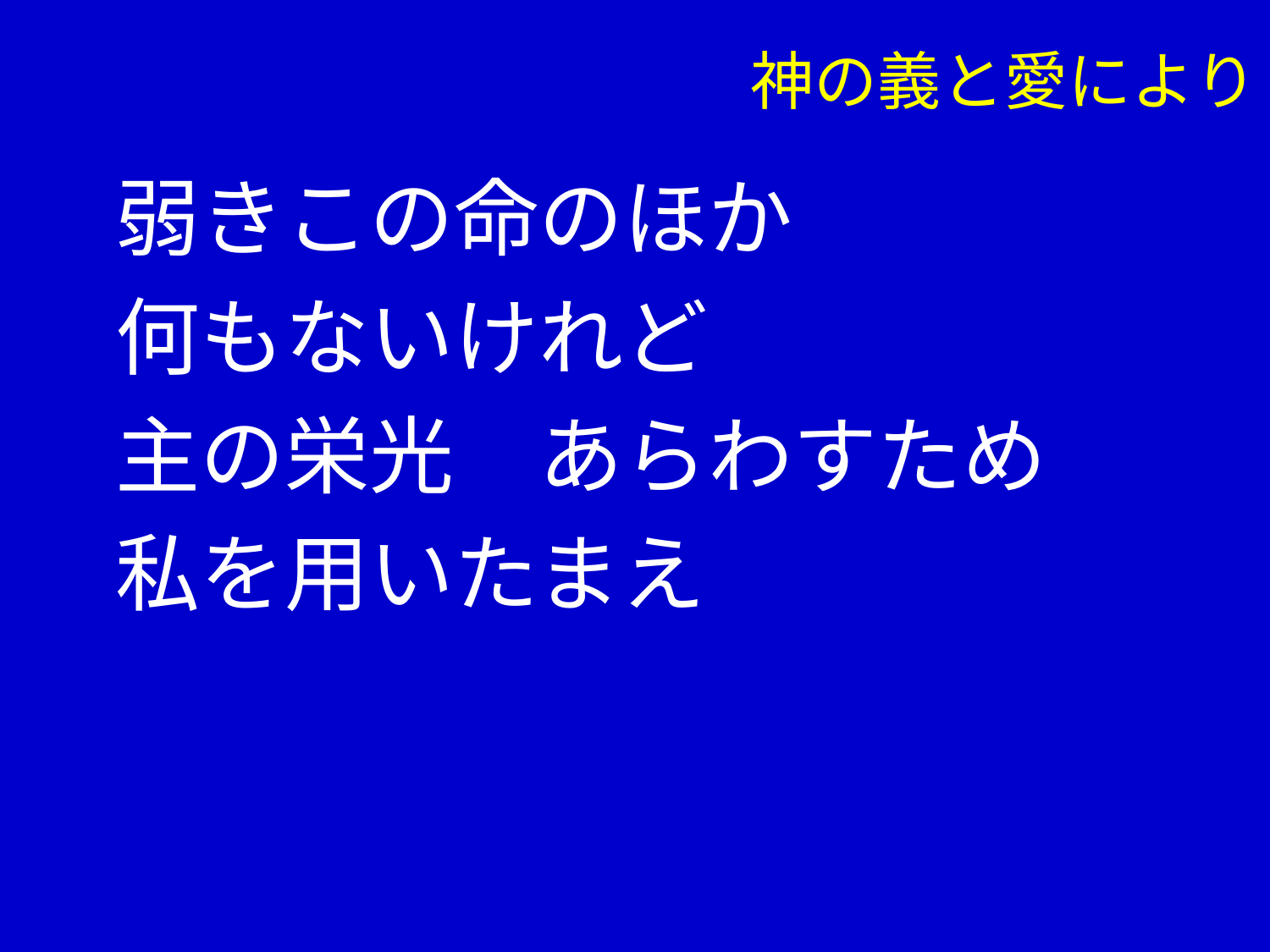

# 神の義と愛により
弱きこの命のほか
何もないけれど
主の栄光　あらわすため
私を用いたまえ